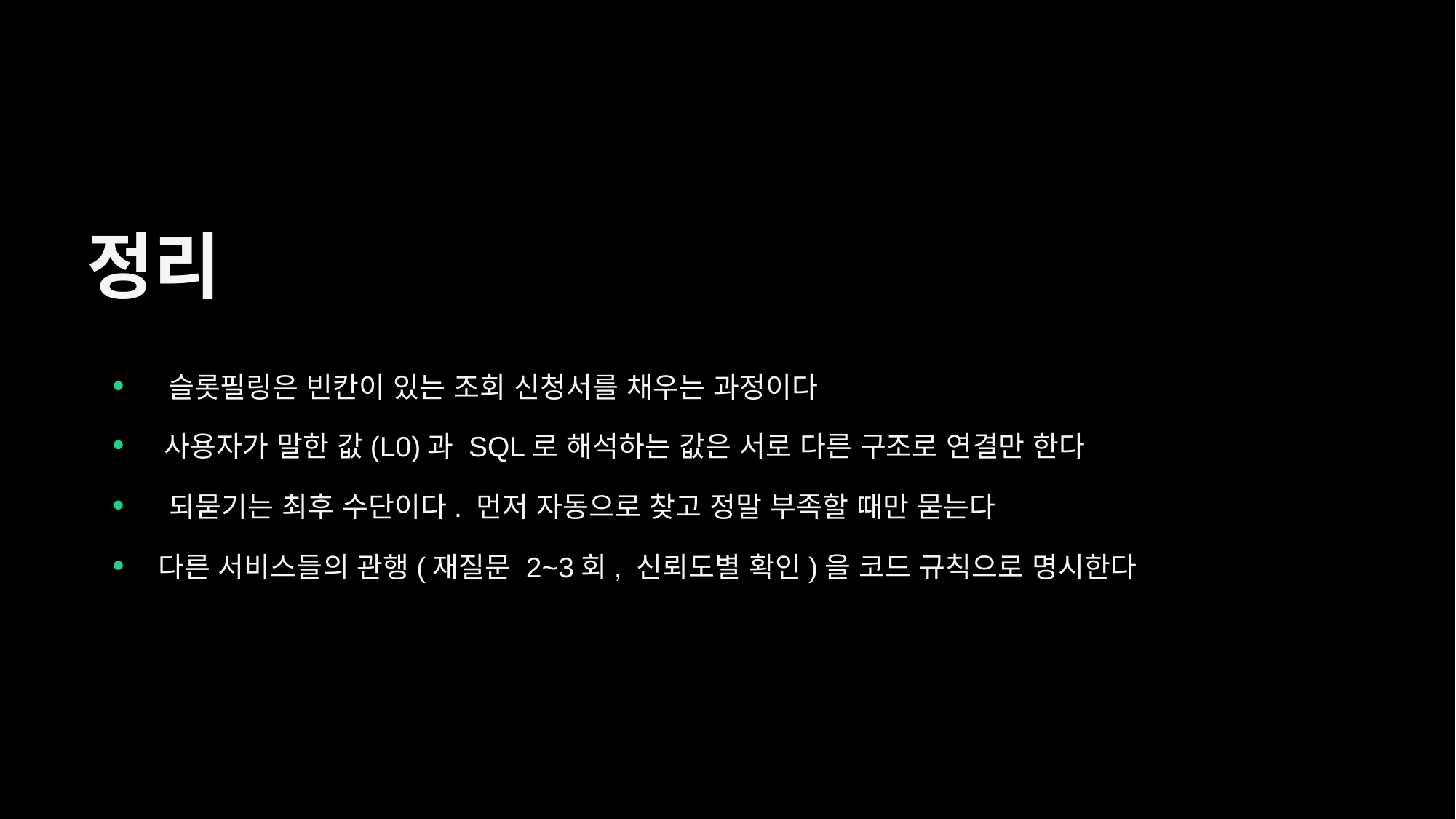

정리
슬롯필링은 빈칸이 있는 조회 신청서를 채우는 과정이다

사용자가 말한 값(L0)과 SQL로 해석하는 값은 서로 다른 구조로 연결만 한다

되묻기는 최후 수단이다. 먼저 자동으로 찾고 정말 부족할 때만 묻는다

다른 서비스들의 관행(재질문 2~3회, 신뢰도별 확인)을 코드 규칙으로 명시한다